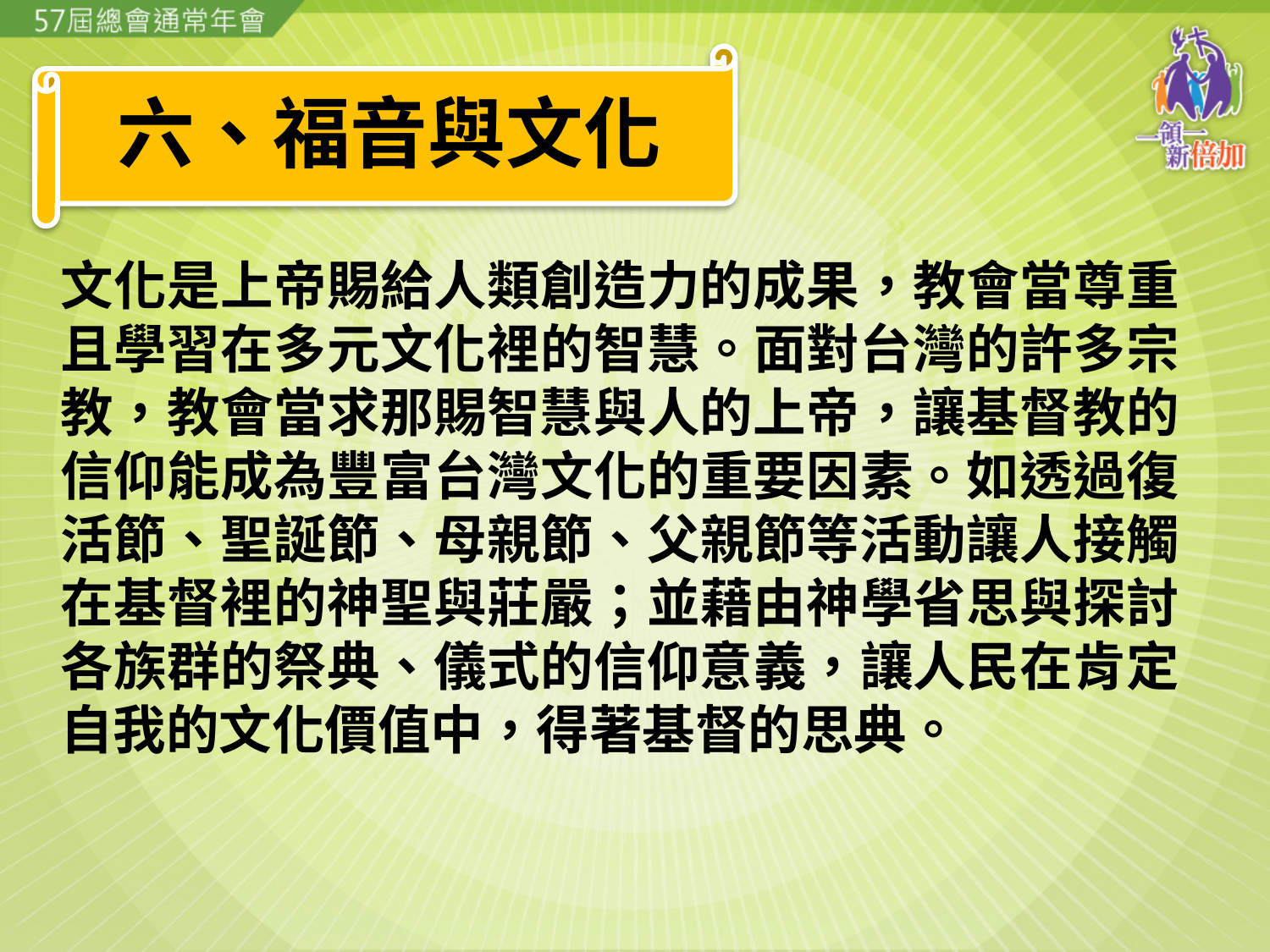

六、福音與文化
文化是上帝賜給人類創造力的成果，教會當尊重且學習在多元文化裡的智慧。面對台灣的許多宗教，教會當求那賜智慧與人的上帝，讓基督教的信仰能成為豐富台灣文化的重要因素。如透過復活節、聖誕節、母親節、父親節等活動讓人接觸在基督裡的神聖與莊嚴；並藉由神學省思與探討各族群的祭典、儀式的信仰意義，讓人民在肯定自我的文化價值中，得著基督的思典。